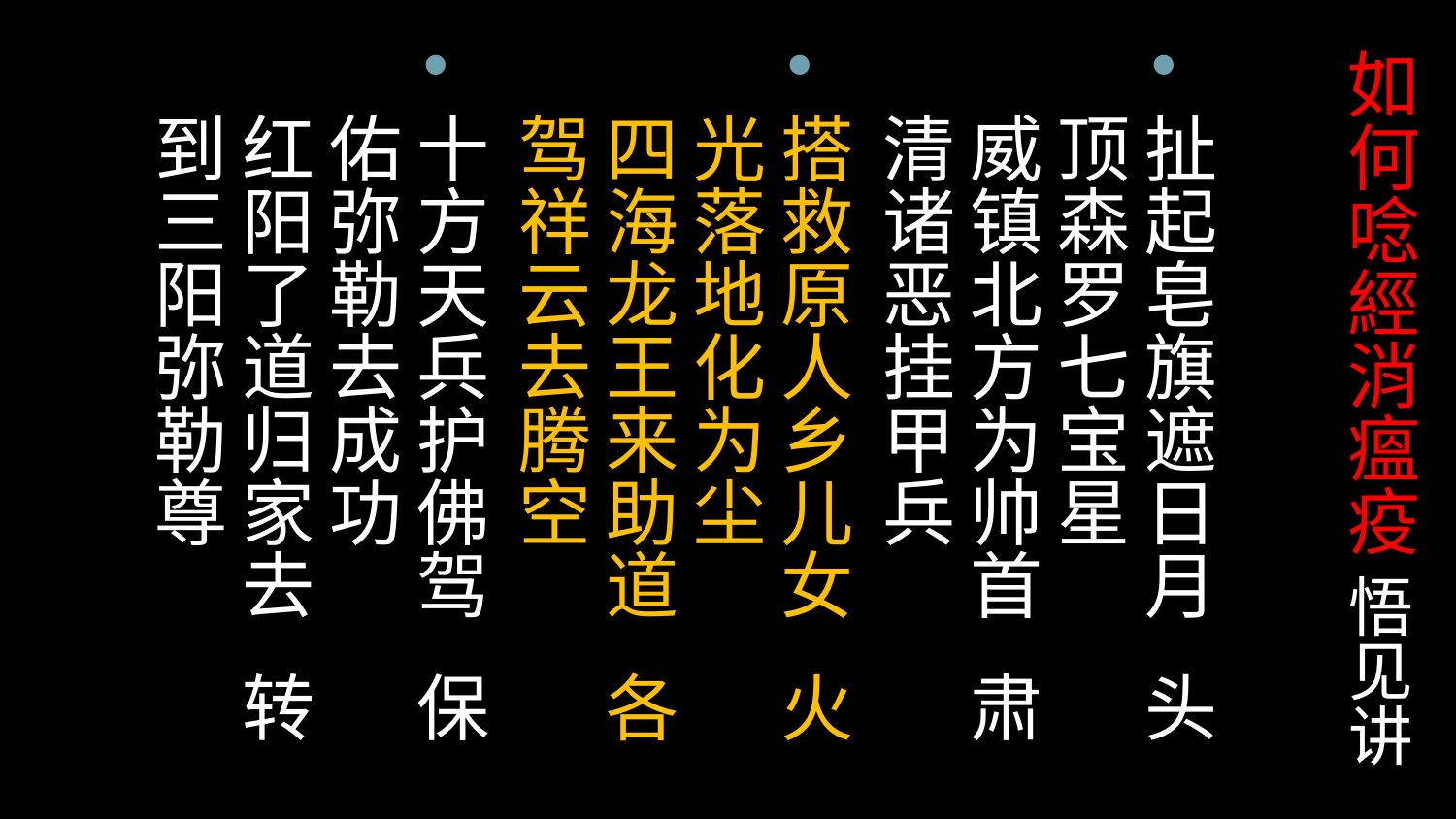

# 如何唸經消瘟疫 悟见讲
扯起皂旗遮日月   头顶森罗七宝星
威镇北方为帅首   肃清诸恶挂甲兵
搭救原人乡儿女   火光落地化为尘
四海龙王来助道   各驾祥云去腾空
十方天兵护佛驾   保佑弥勒去成功
红阳了道归家去   转到三阳弥勒尊